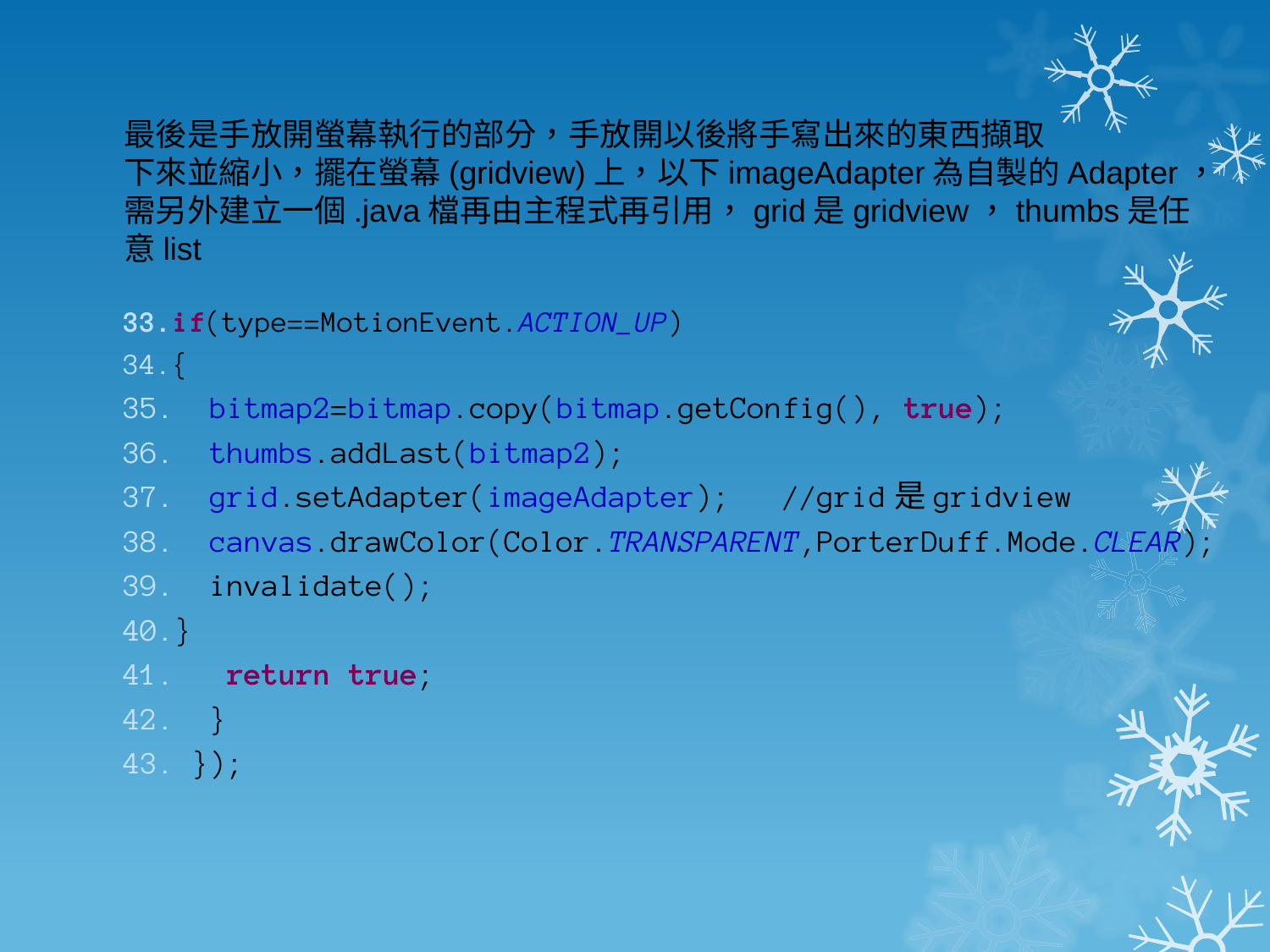

最後是手放開螢幕執行的部分，手放開以後將手寫出來的東西擷取
下來並縮小，擺在螢幕(gridview)上，以下imageAdapter為自製的Adapter，
需另外建立一個.java檔再由主程式再引用，grid是gridview，thumbs是任
意list
if(type==MotionEvent.ACTION_UP)
{
  bitmap2=bitmap.copy(bitmap.getConfig(), true);
  thumbs.addLast(bitmap2);
  grid.setAdapter(imageAdapter);   //grid是gridview
  canvas.drawColor(Color.TRANSPARENT,PorterDuff.Mode.CLEAR);
  invalidate();
}
   return true;
  }
 });